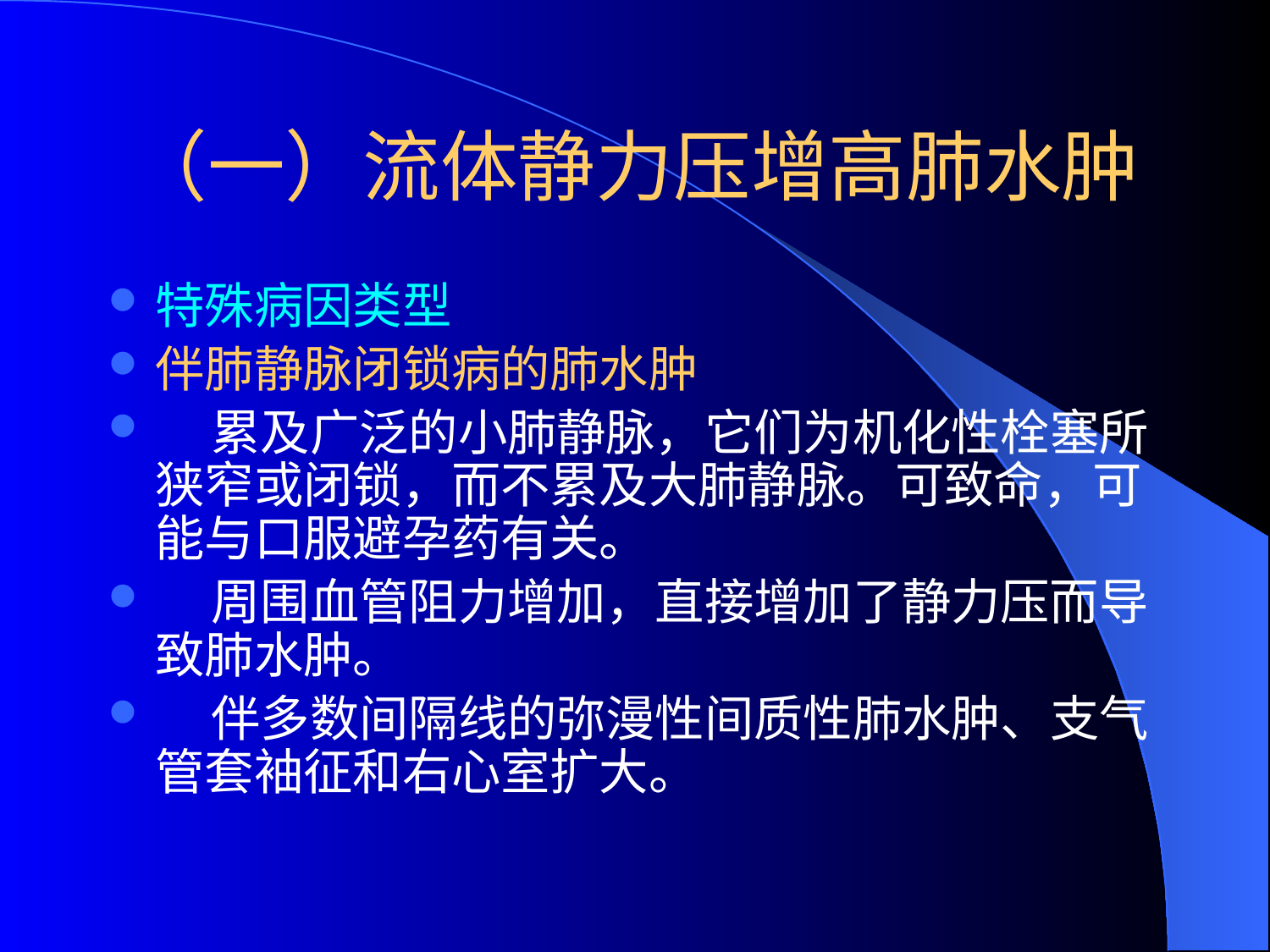

# （一）流体静力压增高肺水肿
特殊病因类型
伴肺静脉闭锁病的肺水肿
    累及广泛的小肺静脉，它们为机化性栓塞所狭窄或闭锁，而不累及大肺静脉。可致命，可能与口服避孕药有关。
    周围血管阻力增加，直接增加了静力压而导致肺水肿。
    伴多数间隔线的弥漫性间质性肺水肿、支气管套袖征和右心室扩大。